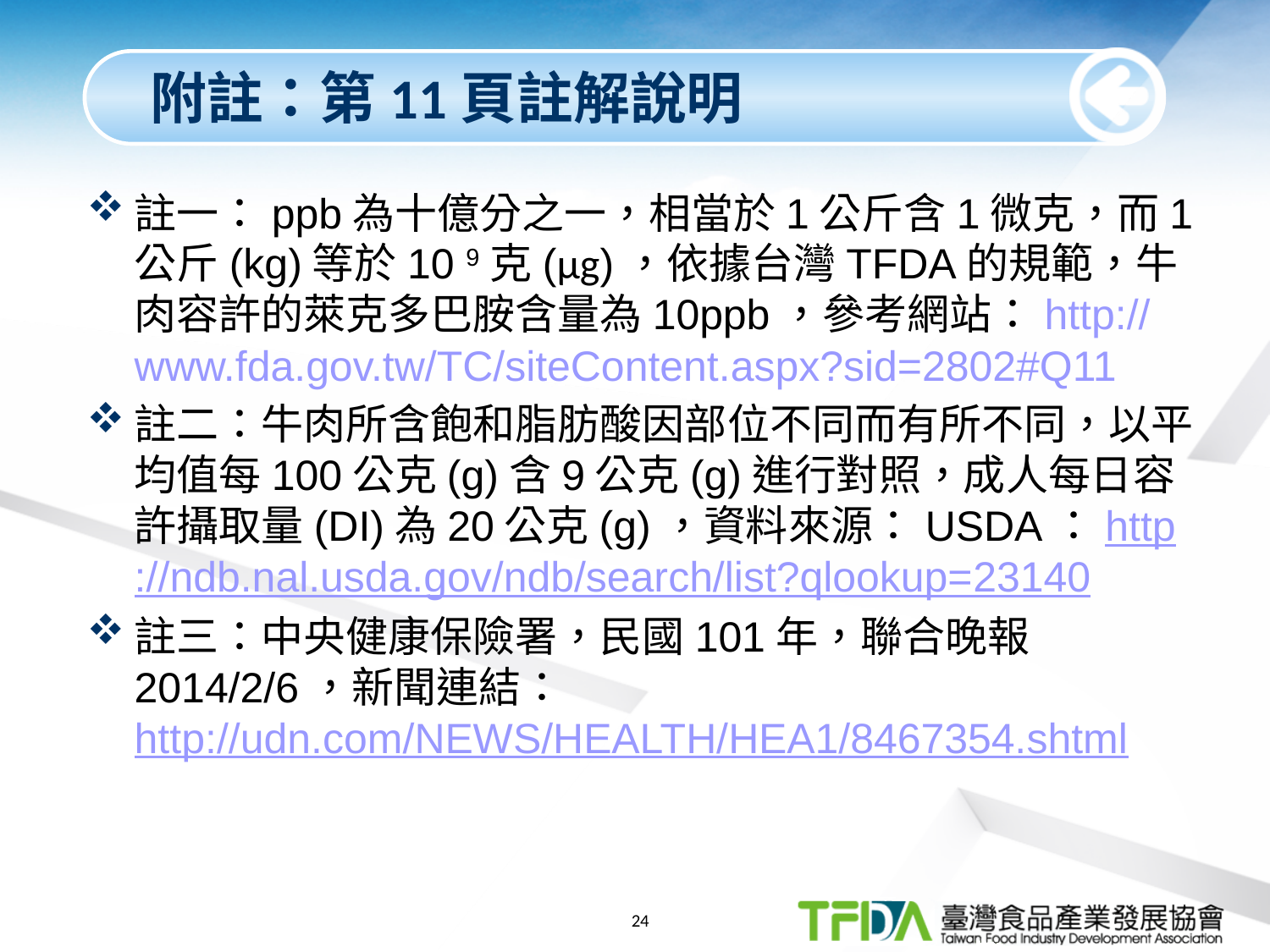

# 附註：第11頁註解說明
註一：ppb為十億分之一，相當於1公斤含1微克，而1公斤(kg)等於10 9克(μg)，依據台灣TFDA的規範，牛肉容許的萊克多巴胺含量為10ppb，參考網站：http://www.fda.gov.tw/TC/siteContent.aspx?sid=2802#Q11
註二：牛肉所含飽和脂肪酸因部位不同而有所不同，以平均值每100公克(g)含9公克(g)進行對照，成人每日容許攝取量(DI)為20公克(g)，資料來源：USDA：http://ndb.nal.usda.gov/ndb/search/list?qlookup=23140
註三：中央健康保險署，民國101年，聯合晚報2014/2/6，新聞連結：http://udn.com/NEWS/HEALTH/HEA1/8467354.shtml
24